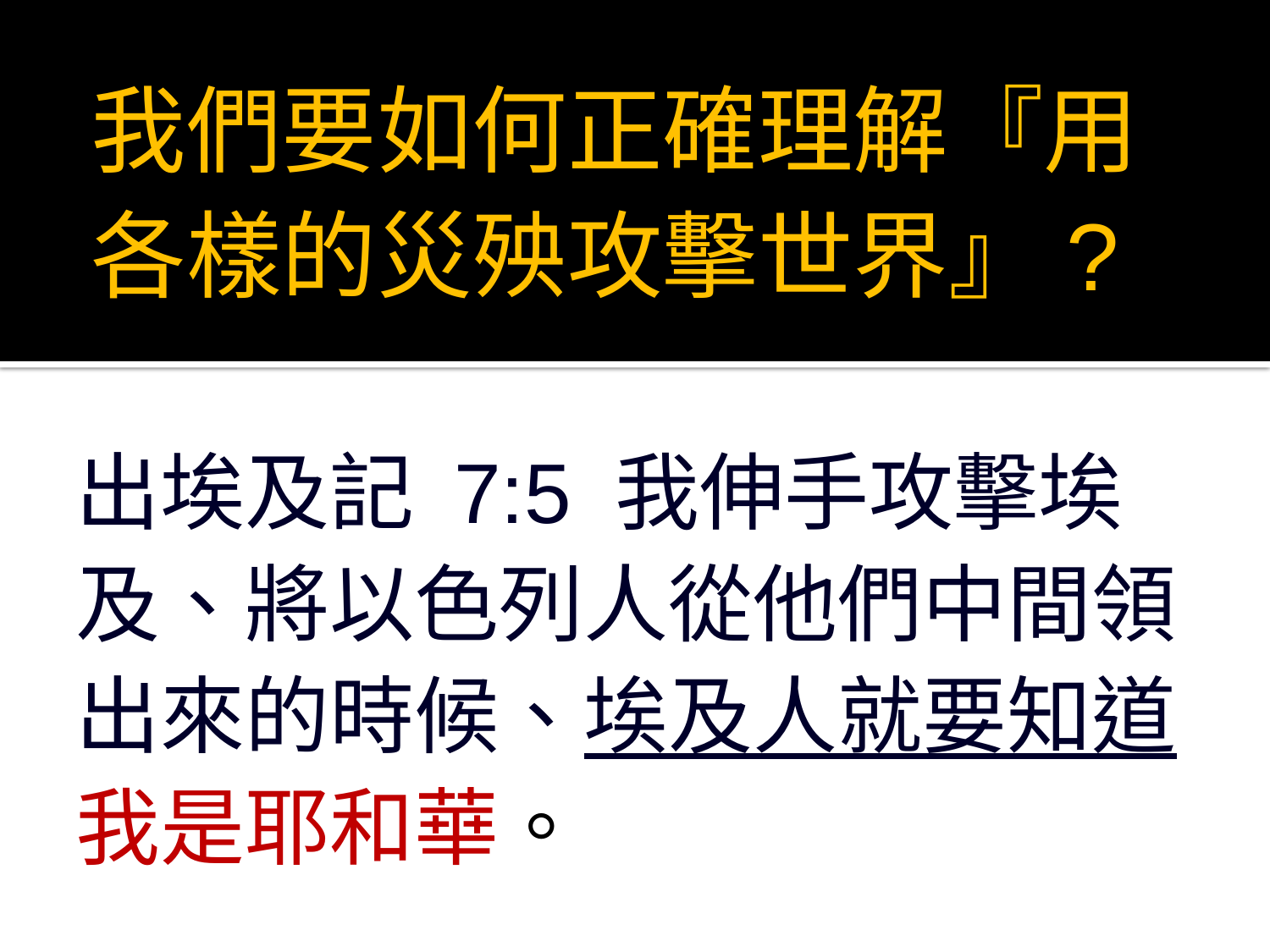

# 我們要如何正確理解『用各樣的災殃攻擊世界』?
出埃及記 7:5 我伸手攻擊埃及、將以色列人從他們中間領出來的時候、埃及人就要知道我是耶和華。